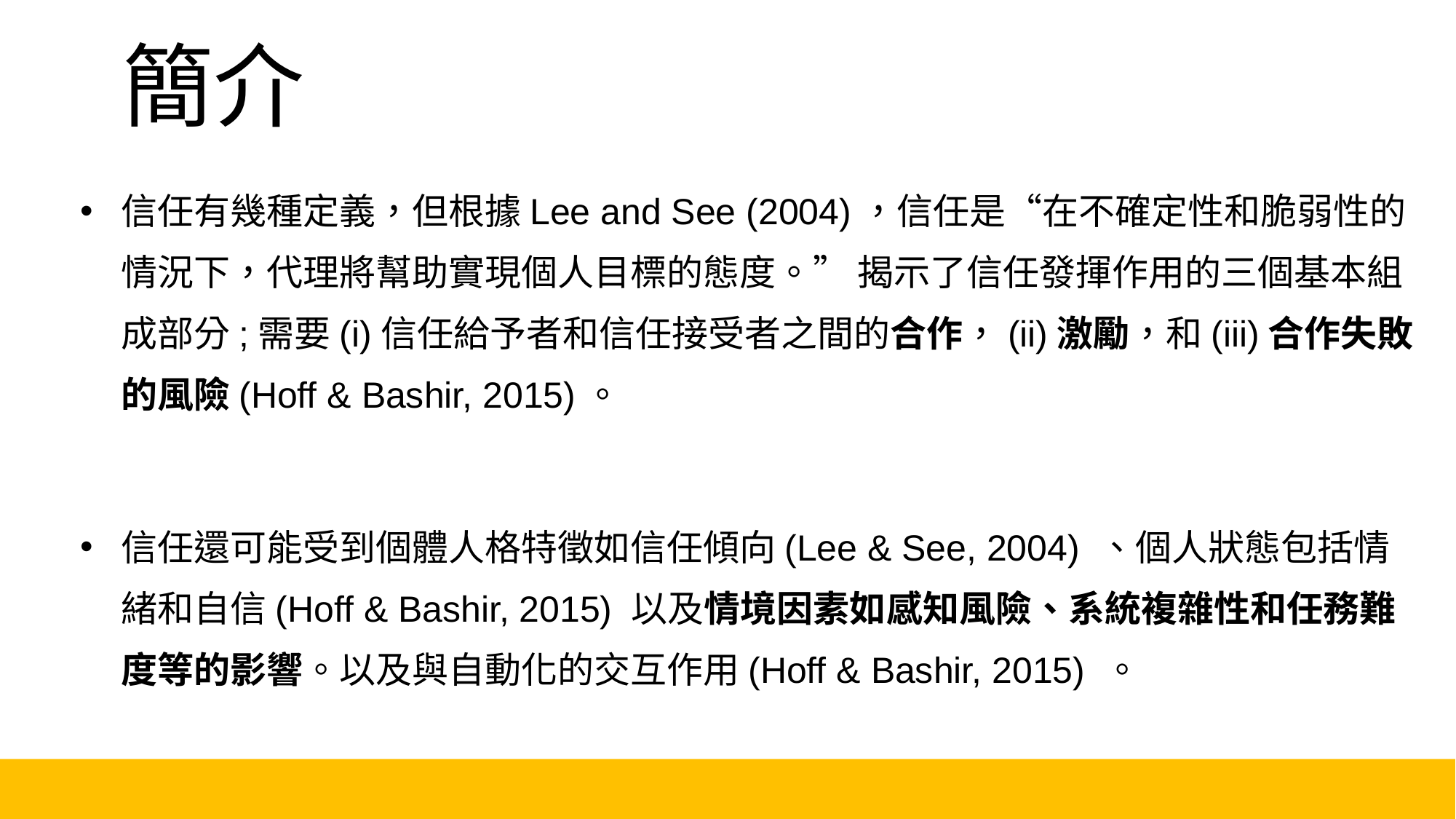

# 簡介
信任有幾種定義，但根據Lee and See (2004)，信任是“在不確定性和脆弱性的情況下，代理將幫助實現個人目標的態度。” 揭示了信任發揮作用的三個基本組成部分;需要(i)信任給予者和信任接受者之間的合作，(ii)激勵，和(iii)合作失敗的風險(Hoff & Bashir, 2015)。

信任還可能受到個體人格特徵如信任傾向(Lee & See, 2004) 、個人狀態包括情緒和自信(Hoff & Bashir, 2015) 以及情境因素如感知風險、系統複雜性和任務難度等的影響。以及與自動化的交互作用(Hoff & Bashir, 2015) 。

4